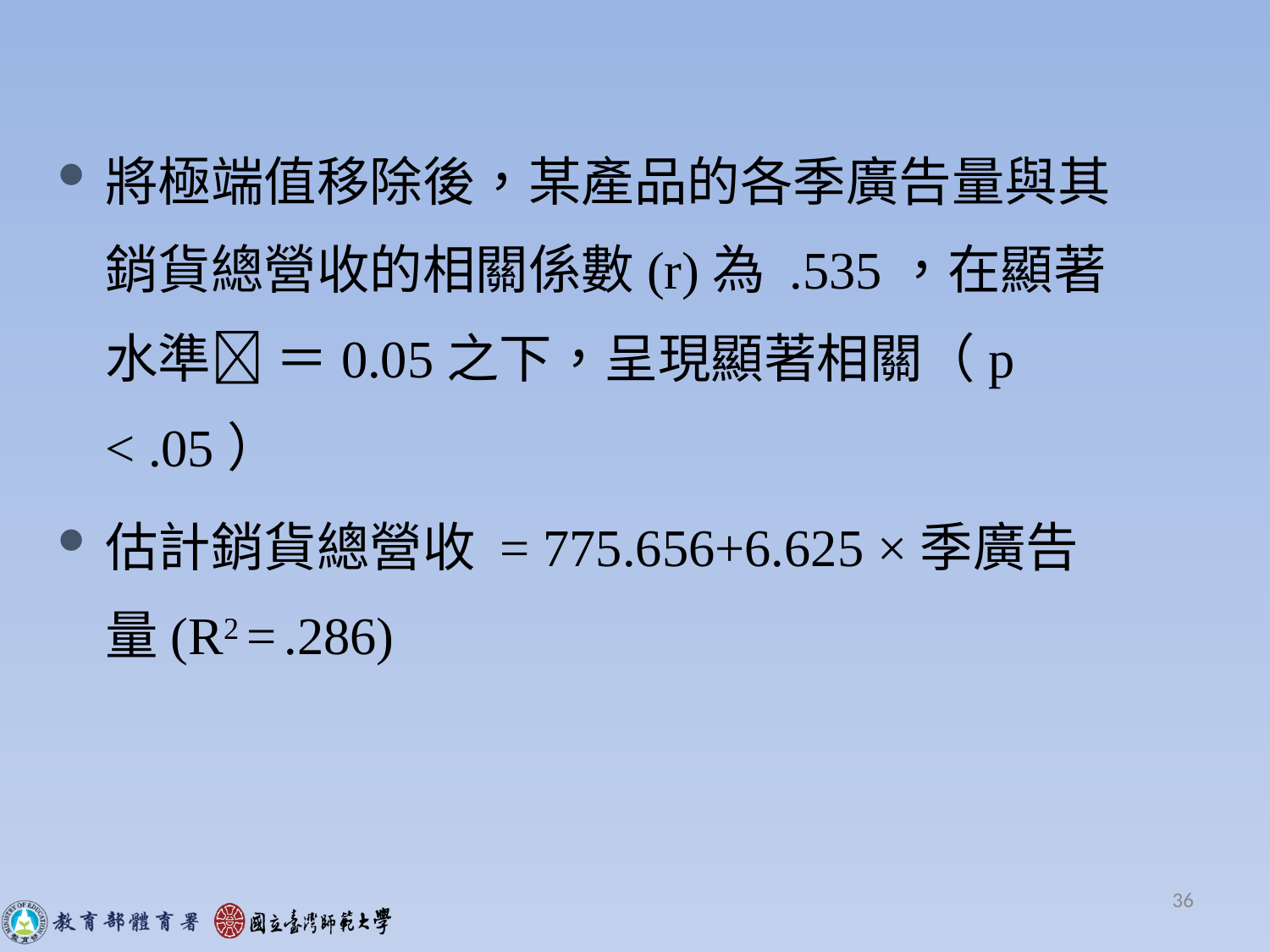

將極端值移除後，某產品的各季廣告量與其銷貨總營收的相關係數(r)為 .535，在顯著水準α ＝0.05之下，呈現顯著相關（p < .05）
估計銷貨總營收 = 775.656+6.625 ×季廣告量(R2 = .286)

36